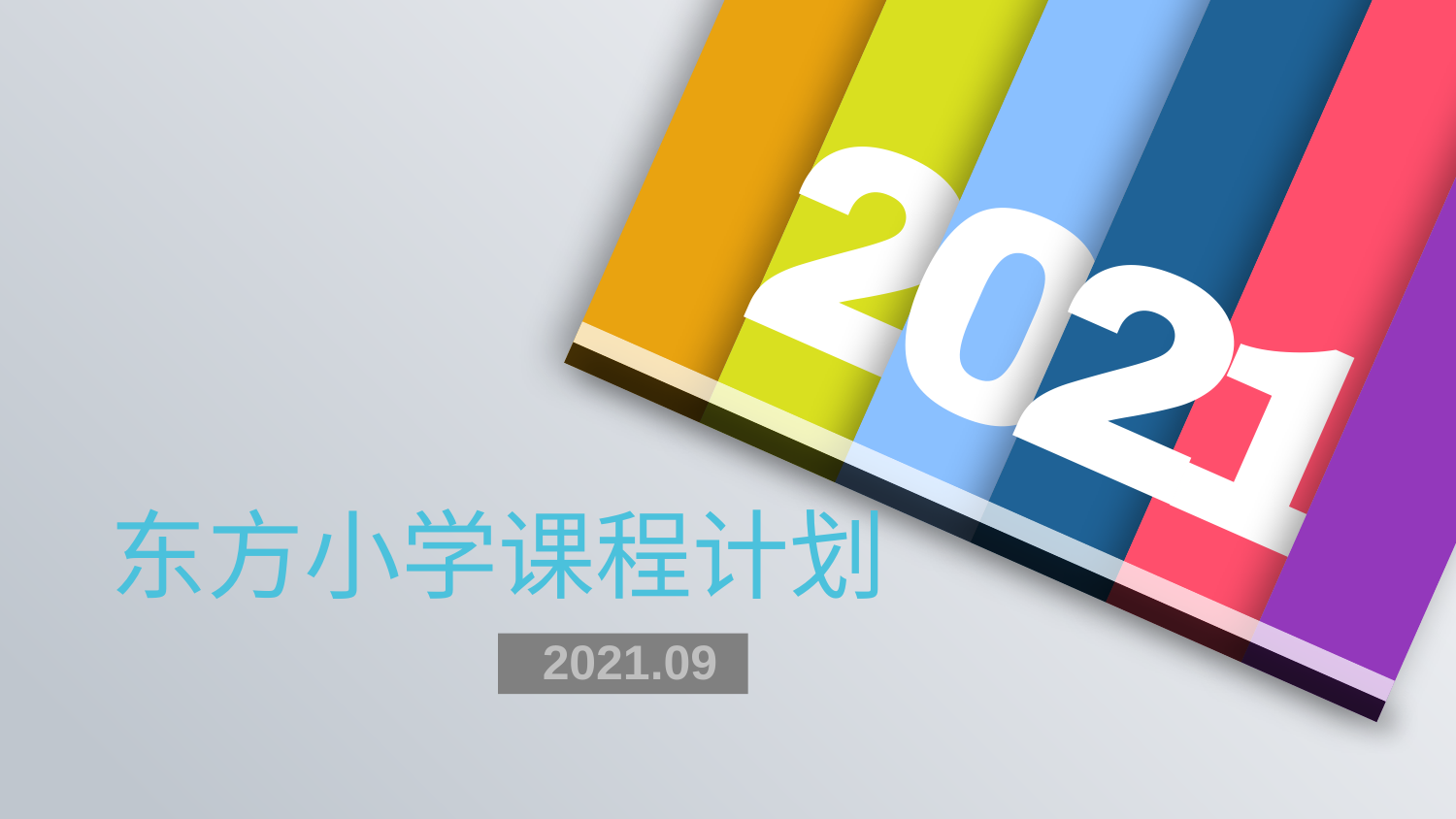

1
0
2
2

# 东方小学课程计划
2021.09